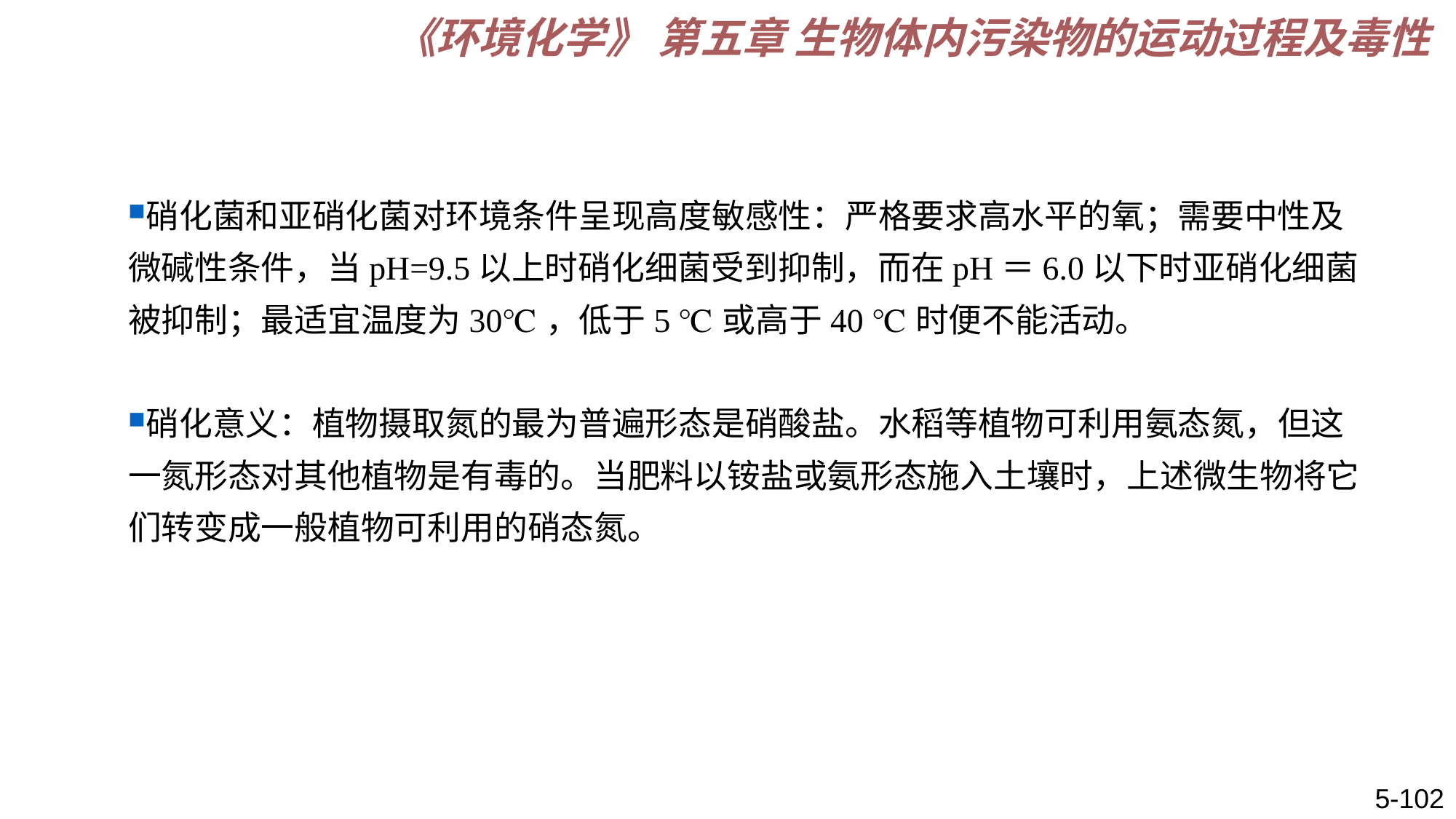

《环境化学》 第五章 生物体内污染物的运动过程及毒性
硝化菌和亚硝化菌对环境条件呈现高度敏感性：严格要求高水平的氧；需要中性及微碱性条件，当pH=9.5以上时硝化细菌受到抑制，而在pH＝6.0以下时亚硝化细菌被抑制；最适宜温度为30℃，低于5 ℃或高于40 ℃时便不能活动。

硝化意义：植物摄取氮的最为普遍形态是硝酸盐。水稻等植物可利用氨态氮，但这一氮形态对其他植物是有毒的。当肥料以铵盐或氨形态施入土壤时，上述微生物将它们转变成一般植物可利用的硝态氮。
5-102